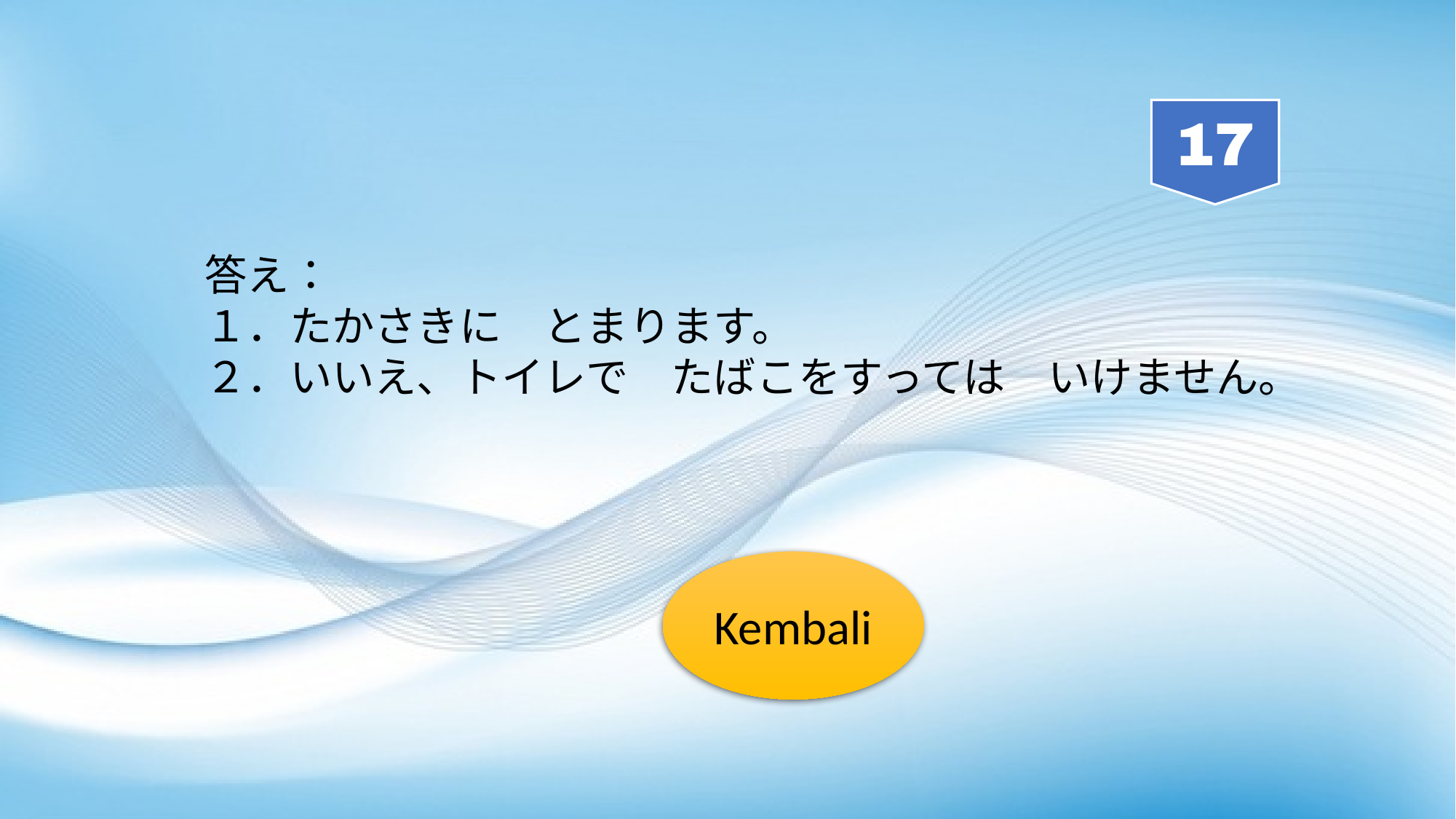

17
答え：
１．たかさきに　とまります。
２．いいえ、トイレで　たばこをすっては　いけません。
Kembali